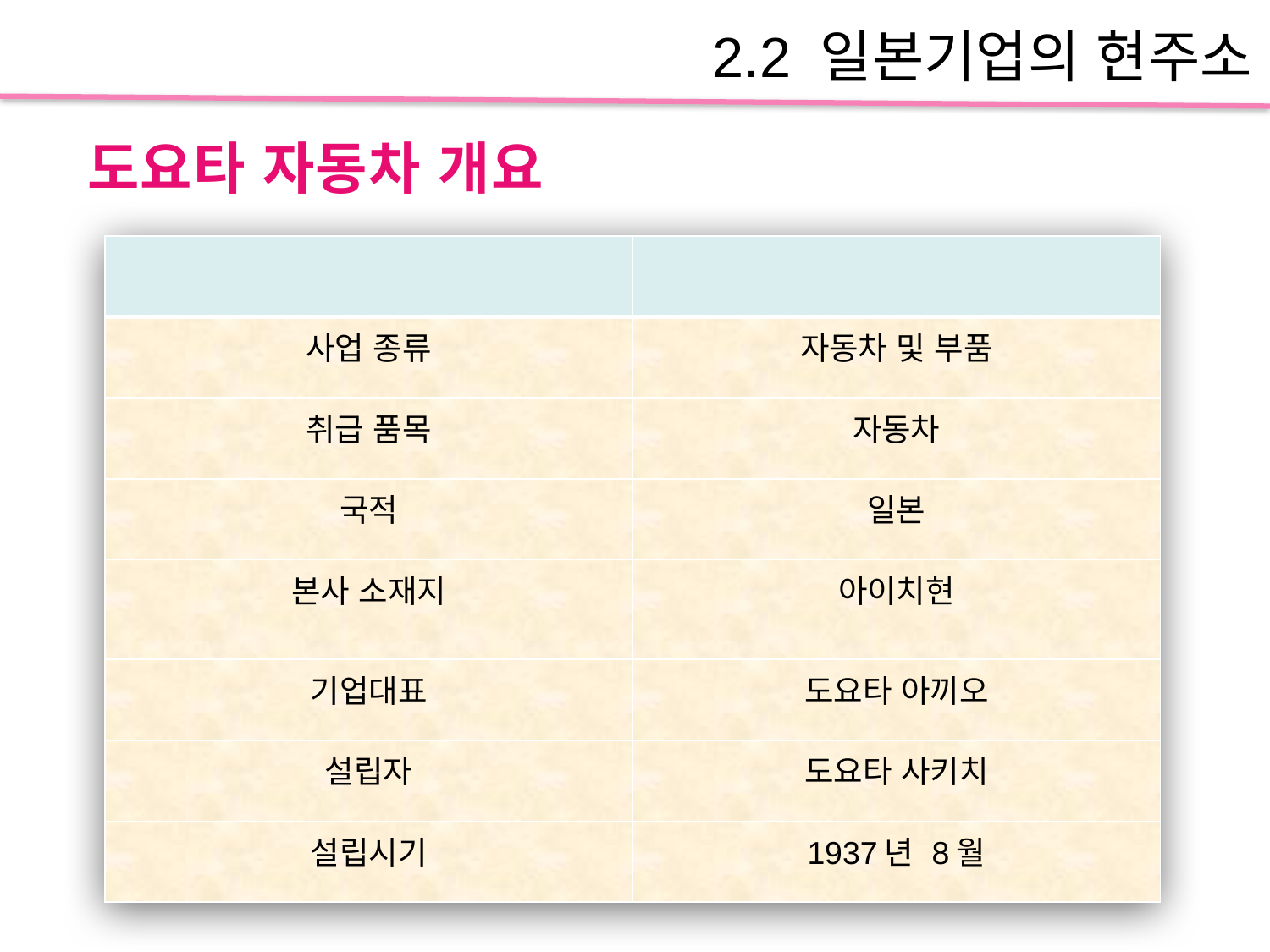

#
2.2 일본기업의 현주소
도요타 자동차 개요

|  |  |
| --- | --- |
| 사업 종류 | 자동차 및 부품 |
| 취급 품목 | 자동차 |
| 국적 | 일본 |
| 본사 소재지 | 아이치현 |
| 기업대표 | 도요타 아끼오 |
| 설립자 | 도요타 사키치 |
| 설립시기 | 1937년 8월 |